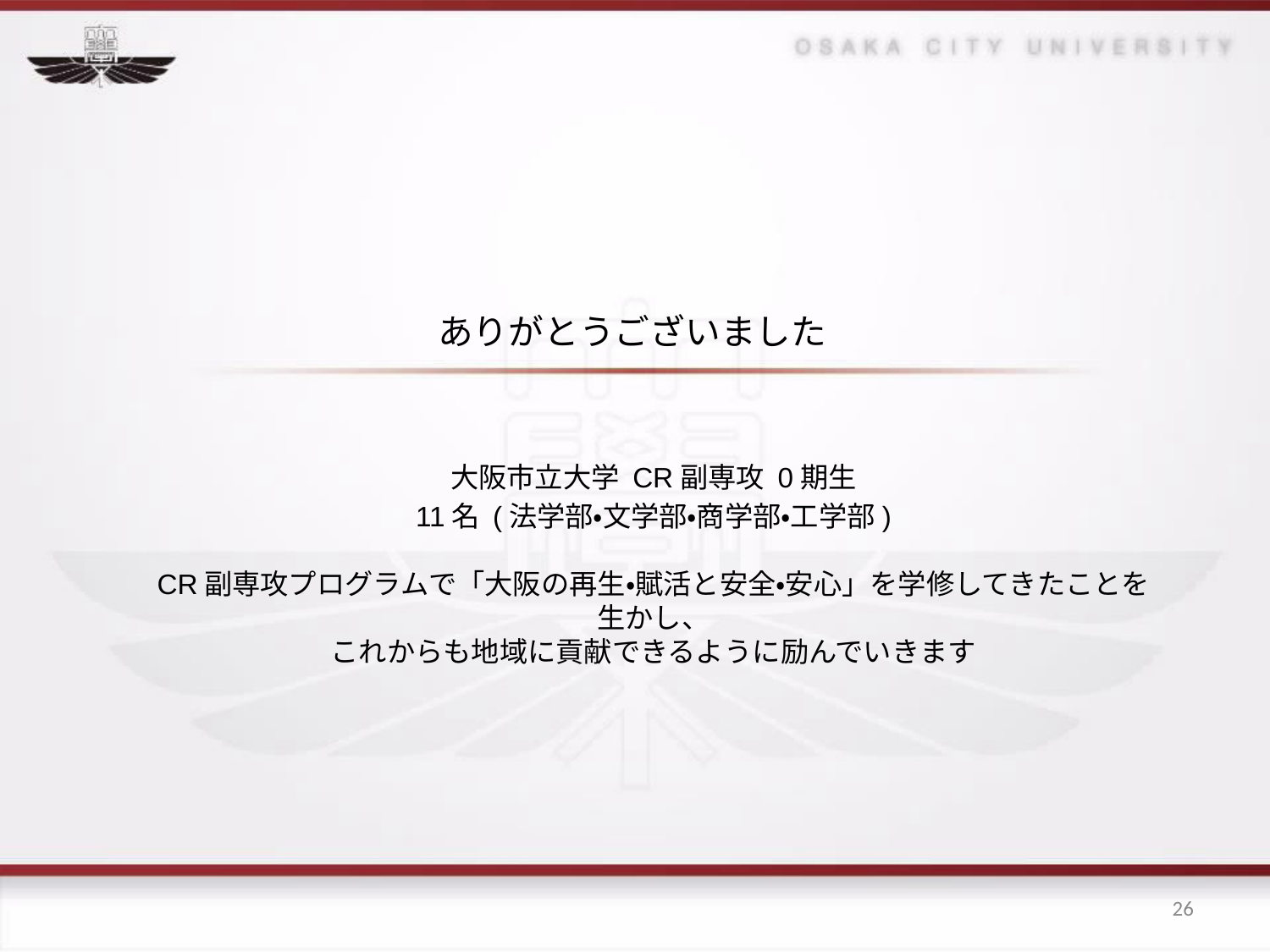

ありがとうございました
大阪市立大学 CR副専攻 0期生
11名 (法学部・文学部・商学部・工学部)
CR副専攻プログラムで「大阪の再生・賦活と安全・安心」を学修してきたことを生かし、
これからも地域に貢献できるように励んでいきます
26